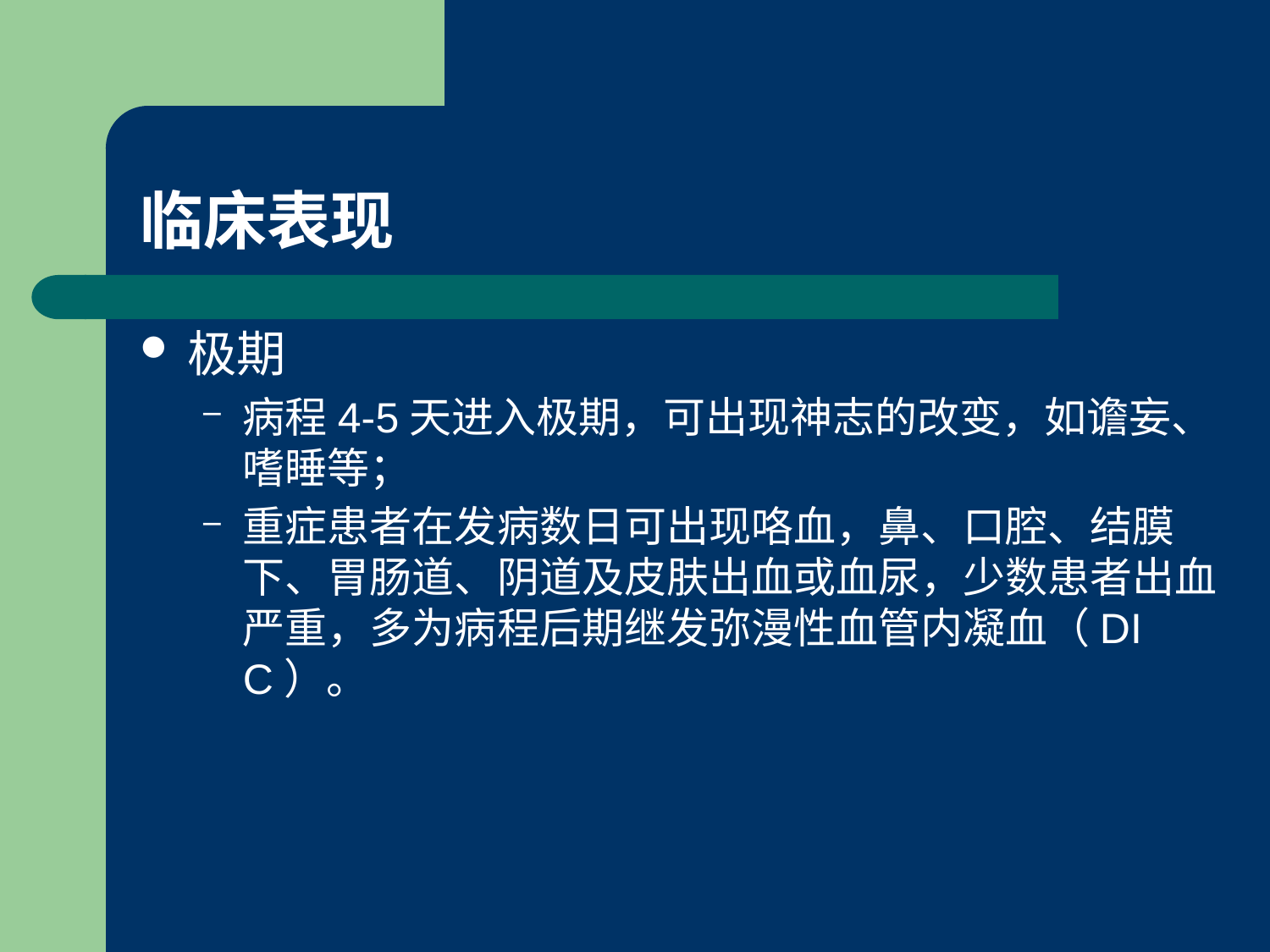

# 临床表现
极期
病程4-5天进入极期，可出现神志的改变，如谵妄、嗜睡等；
重症患者在发病数日可出现咯血，鼻、口腔、结膜下、胃肠道、阴道及皮肤出血或血尿，少数患者出血严重，多为病程后期继发弥漫性血管内凝血（DIC）。